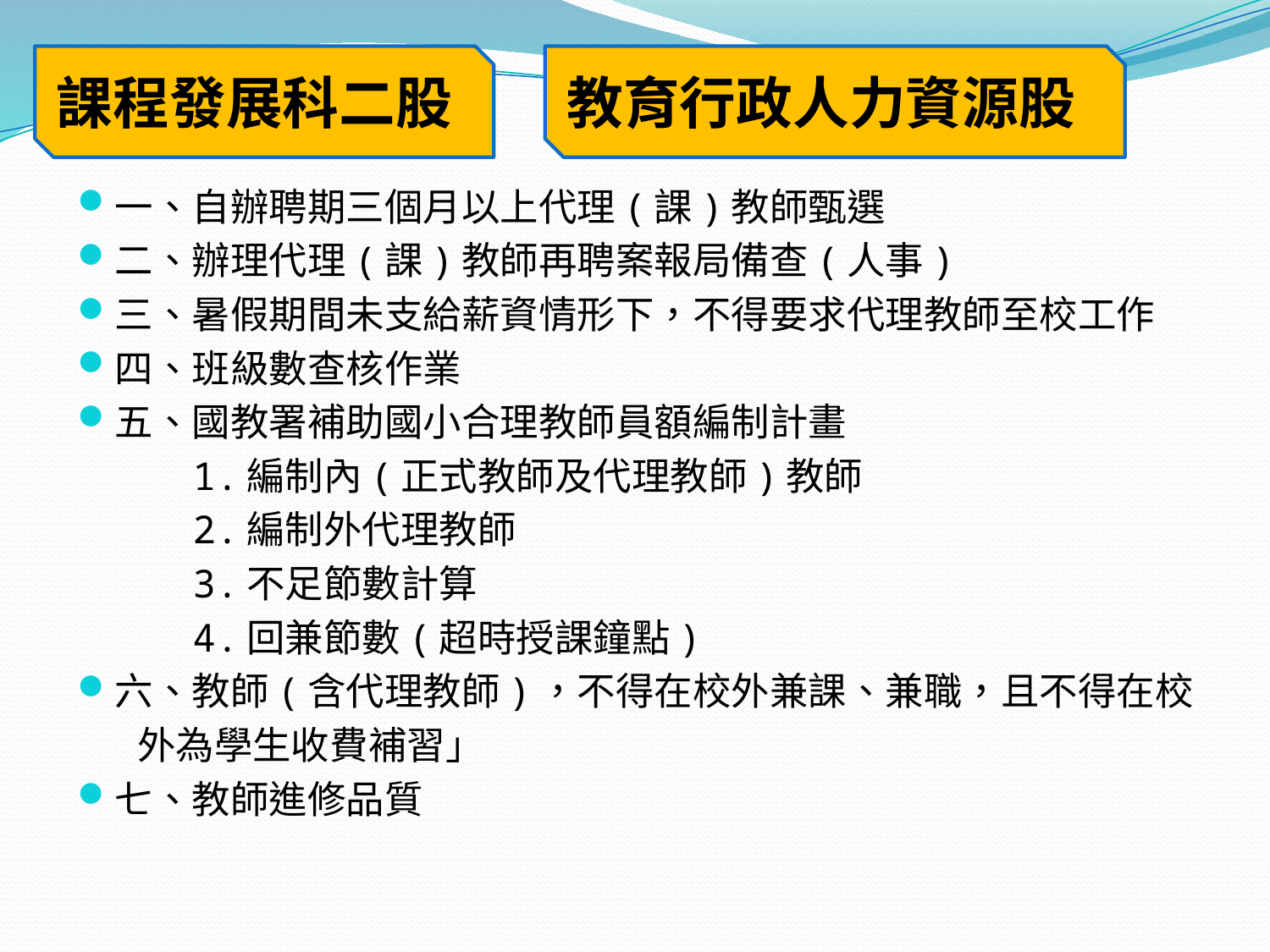

課程發展科二股
教育行政人力資源股
一、自辦聘期三個月以上代理(課)教師甄選
二、辦理代理(課)教師再聘案報局備查(人事)
三、暑假期間未支給薪資情形下，不得要求代理教師至校工作
四、班級數查核作業
五、國教署補助國小合理教師員額編制計畫
     1.編制內(正式教師及代理教師)教師
     2.編制外代理教師
     3.不足節數計算
     4.回兼節數(超時授課鐘點)
六、教師(含代理教師)，不得在校外兼課、兼職，且不得在校
      外為學生收費補習」
七、教師進修品質